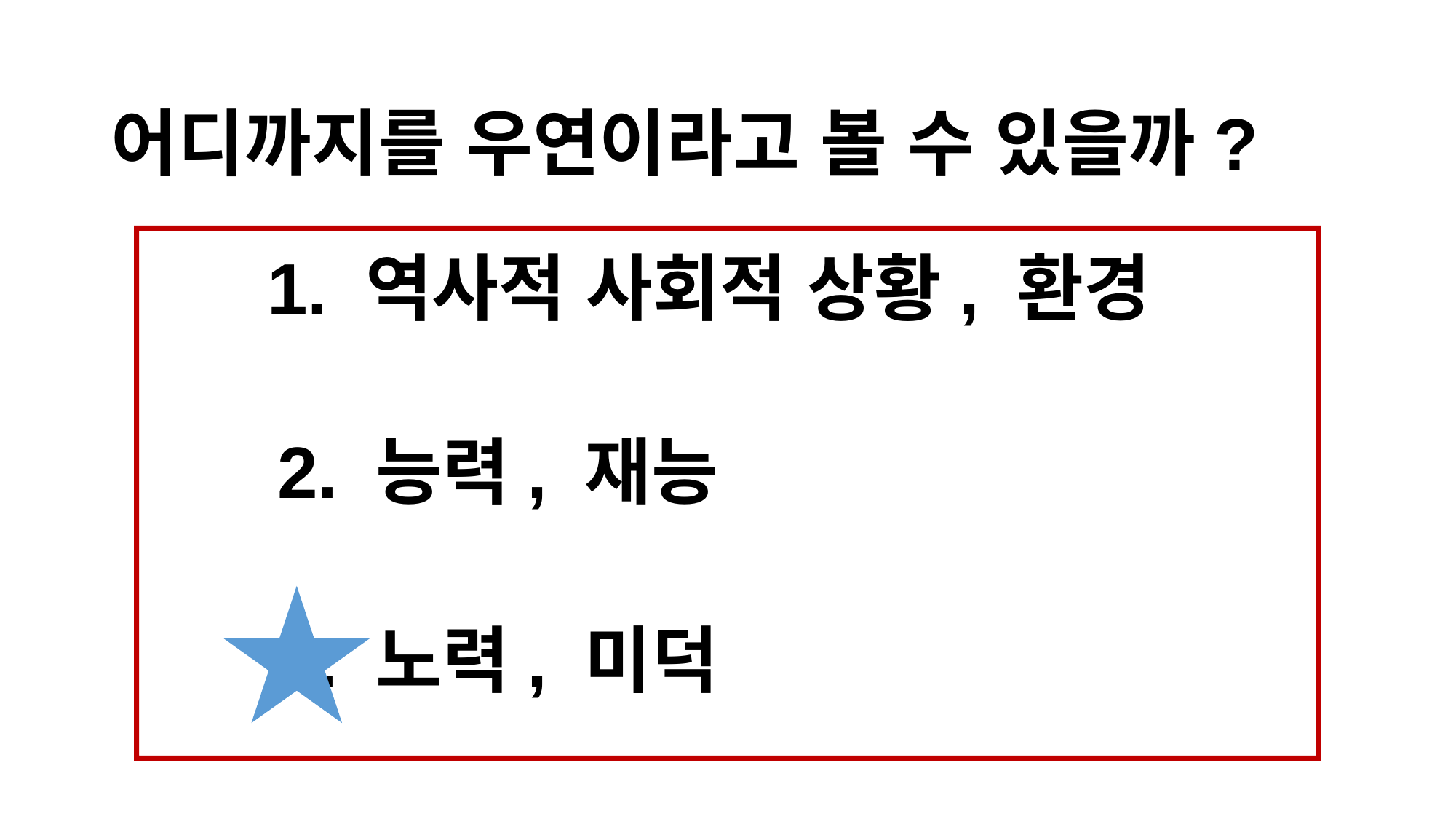

# 어디까지를 우연이라고 볼 수 있을까?

1. 역사적 사회적 상황, 환경
2. 능력, 재능

3. 노력, 미덕